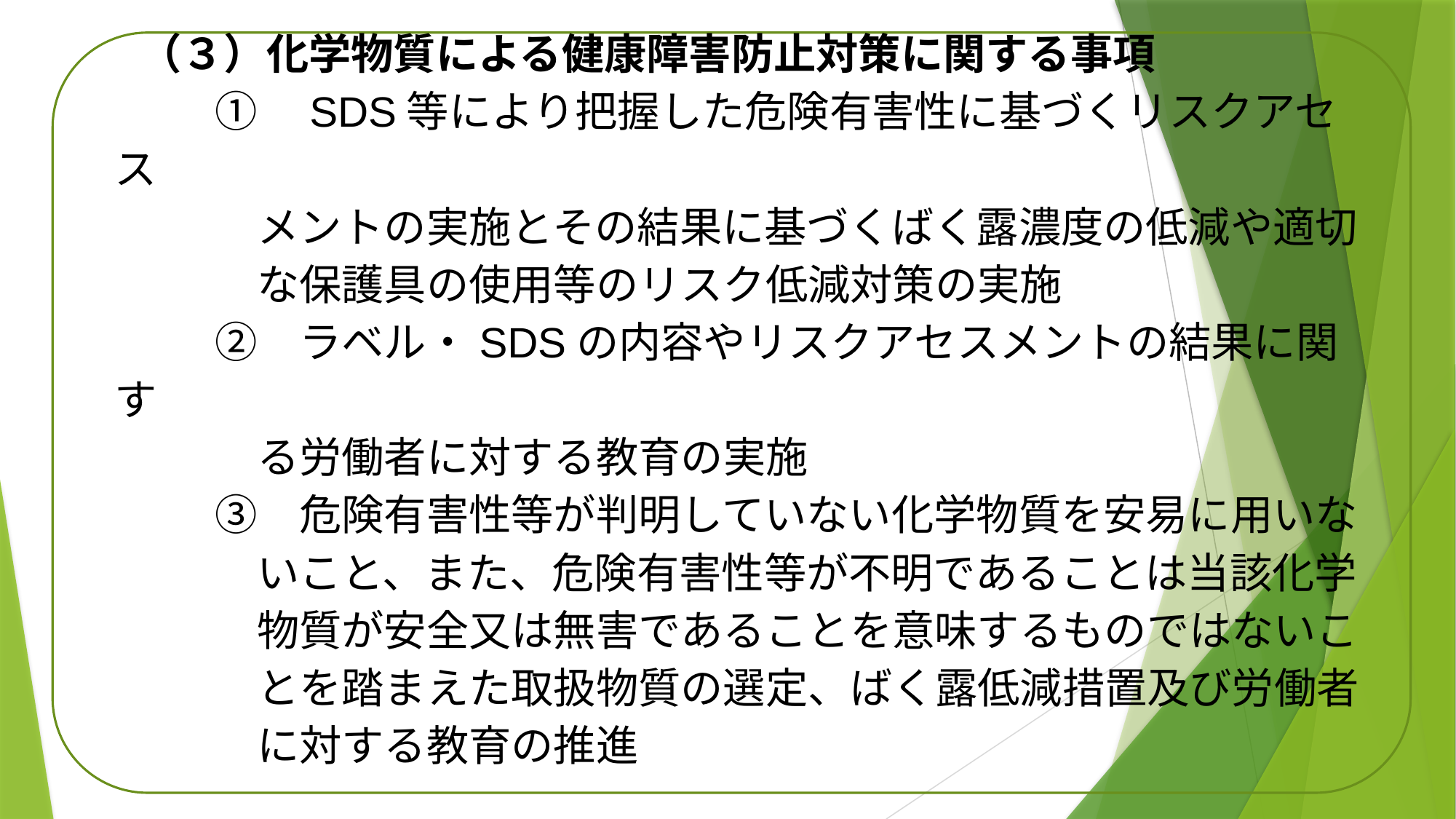

（３）化学物質による健康障害防止対策に関する事項
　　　①　SDS等により把握した危険有害性に基づくリスクアセス
　　　　メントの実施とその結果に基づくばく露濃度の低減や適切
　　　　な保護具の使用等のリスク低減対策の実施
　　　②　ラベル・SDSの内容やリスクアセスメントの結果に関す
　　　　る労働者に対する教育の実施
　　　③　危険有害性等が判明していない化学物質を安易に用いな
　　　　いこと、また、危険有害性等が不明であることは当該化学
　　　　物質が安全又は無害であることを意味するものではないこ
　　　　とを踏まえた取扱物質の選定、ばく露低減措置及び労働者
　　　　に対する教育の推進